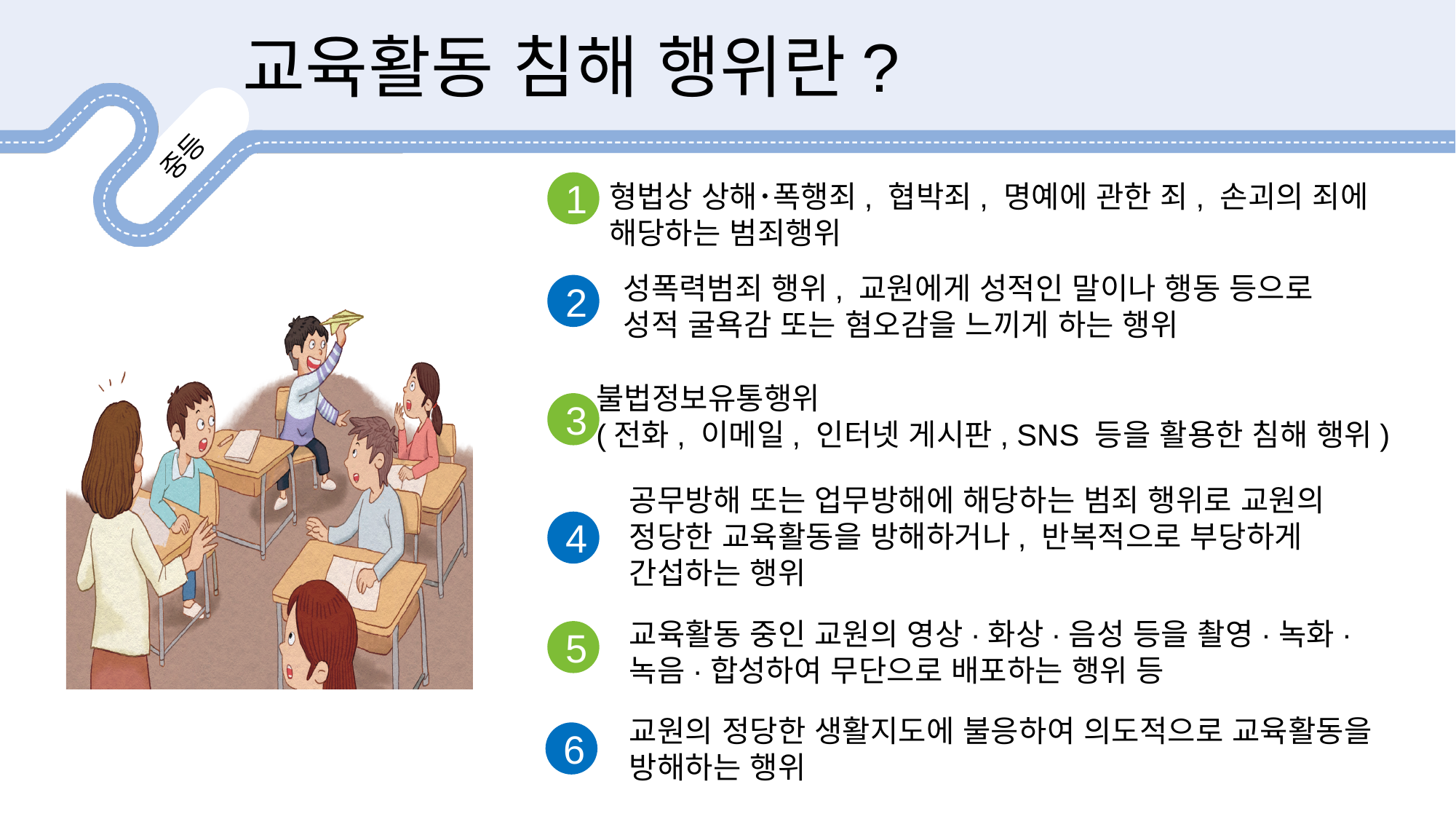

교육활동 침해 행위란?
1
형법상 상해･폭행죄, 협박죄, 명예에 관한 죄, 손괴의 죄에
해당하는 범죄행위
성폭력범죄 행위, 교원에게 성적인 말이나 행동 등으로
성적 굴욕감 또는 혐오감을 느끼게 하는 행위
2

불법정보유통행위
(전화, 이메일, 인터넷 게시판, SNS 등을 활용한 침해 행위)
3
공무방해 또는 업무방해에 해당하는 범죄 행위로 교원의 정당한 교육활동을 방해하거나, 반복적으로 부당하게 간섭하는 행위
4
교육활동 중인 교원의 영상·화상·음성 등을 촬영·녹화·녹음·합성하여 무단으로 배포하는 행위 등
5
교원의 정당한 생활지도에 불응하여 의도적으로 교육활동을 방해하는 행위
6